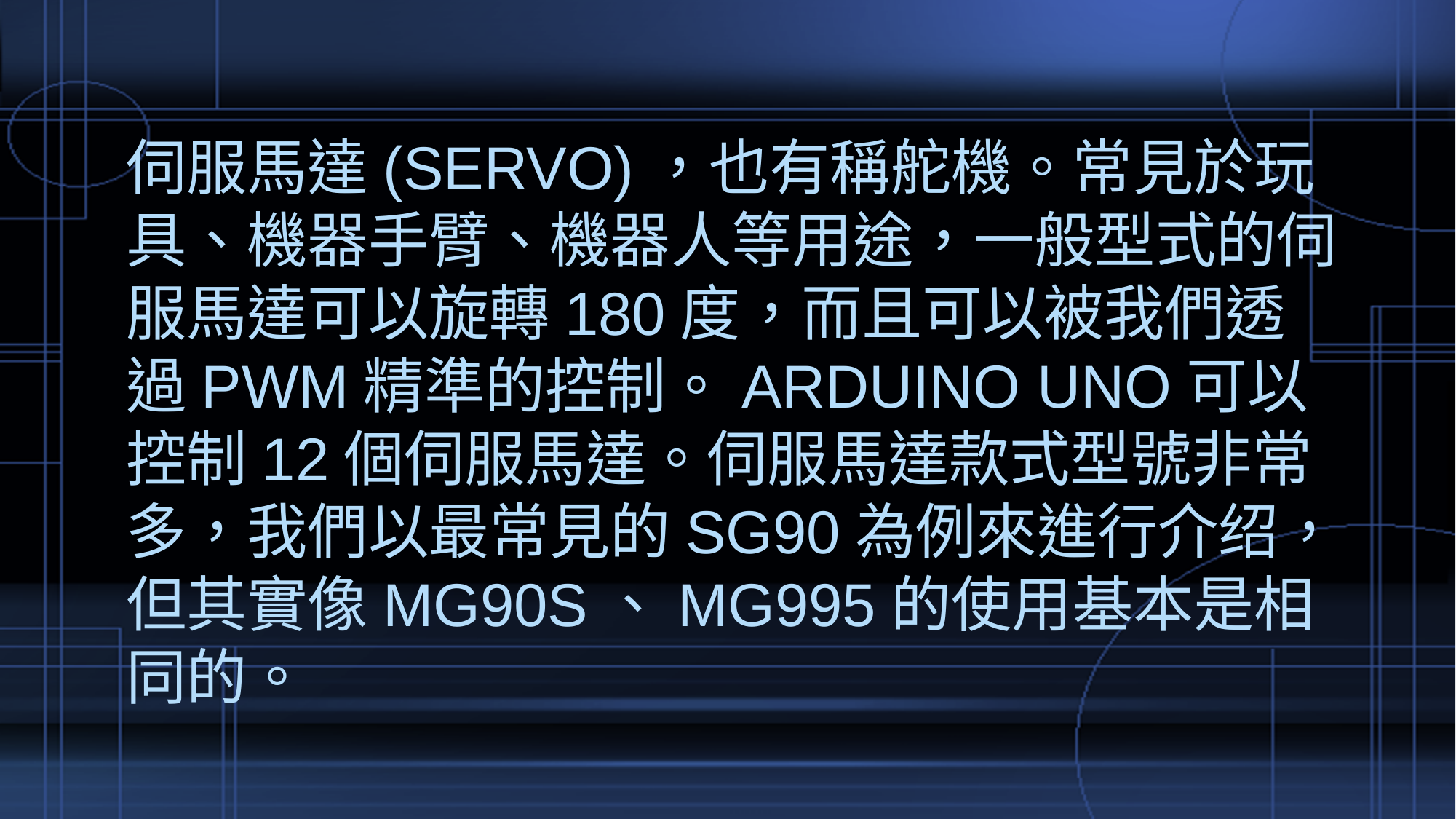

# 伺服馬達(Servo)，也有稱舵機。常見於玩具、機器手臂、機器人等用途，一般型式的伺服馬達可以旋轉180度，而且可以被我們透過PWM精準的控制。Arduino Uno可以控制12個伺服馬達。伺服馬達款式型號非常多，我們以最常見的SG90為例來進行介绍，但其實像MG90S、MG995的使用基本是相同的。